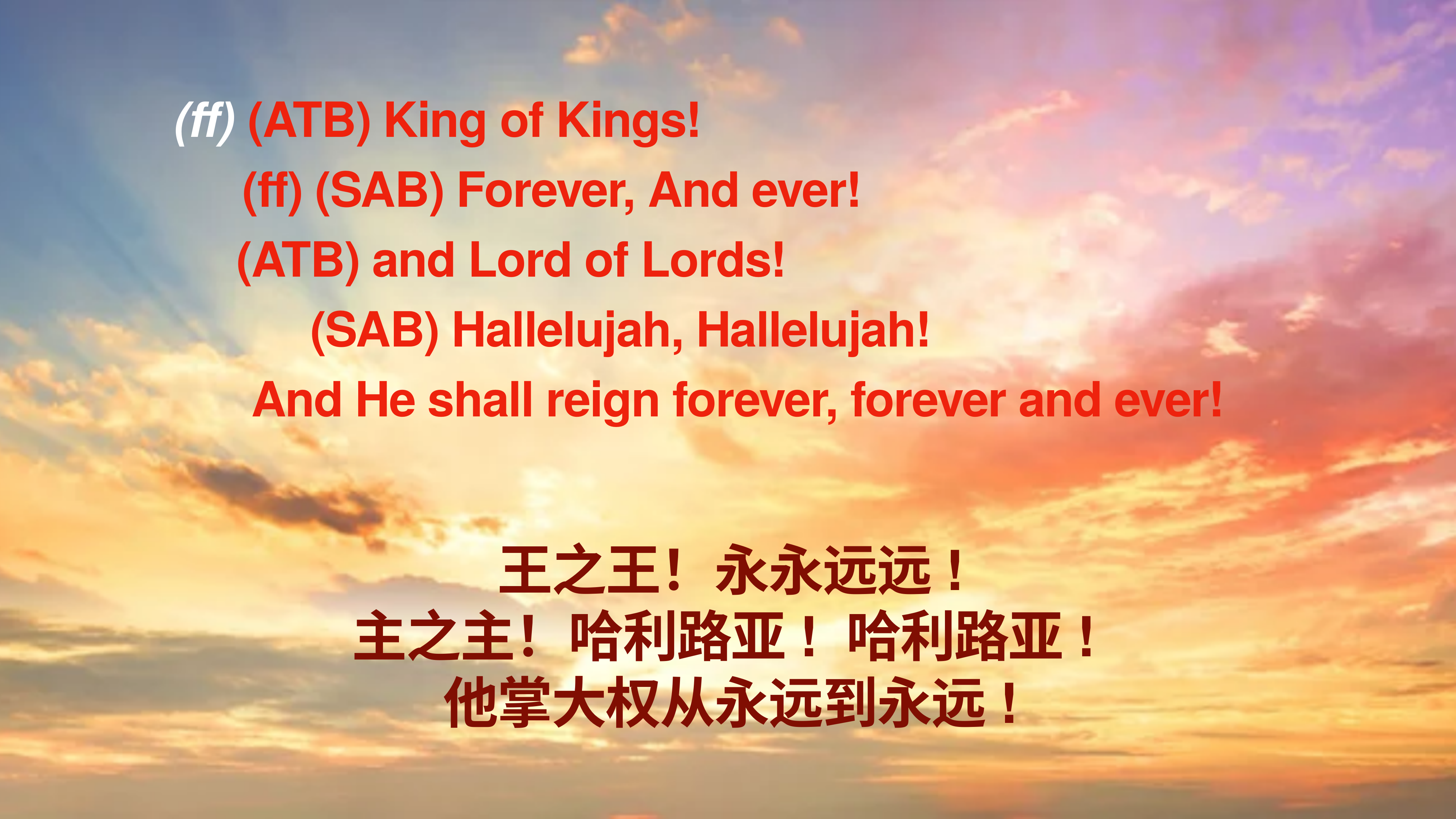

(ff) (ATB) King of Kings!
(ff) (SAB) Forever, And ever!
      (ATB) and Lord of Lords!
 (SAB) Hallelujah, Hallelujah!
     And He shall reign forever, forever and ever!
王之王！永永远远!
主之主！哈利路亚! 哈利路亚!
他掌大权从永远到永远!